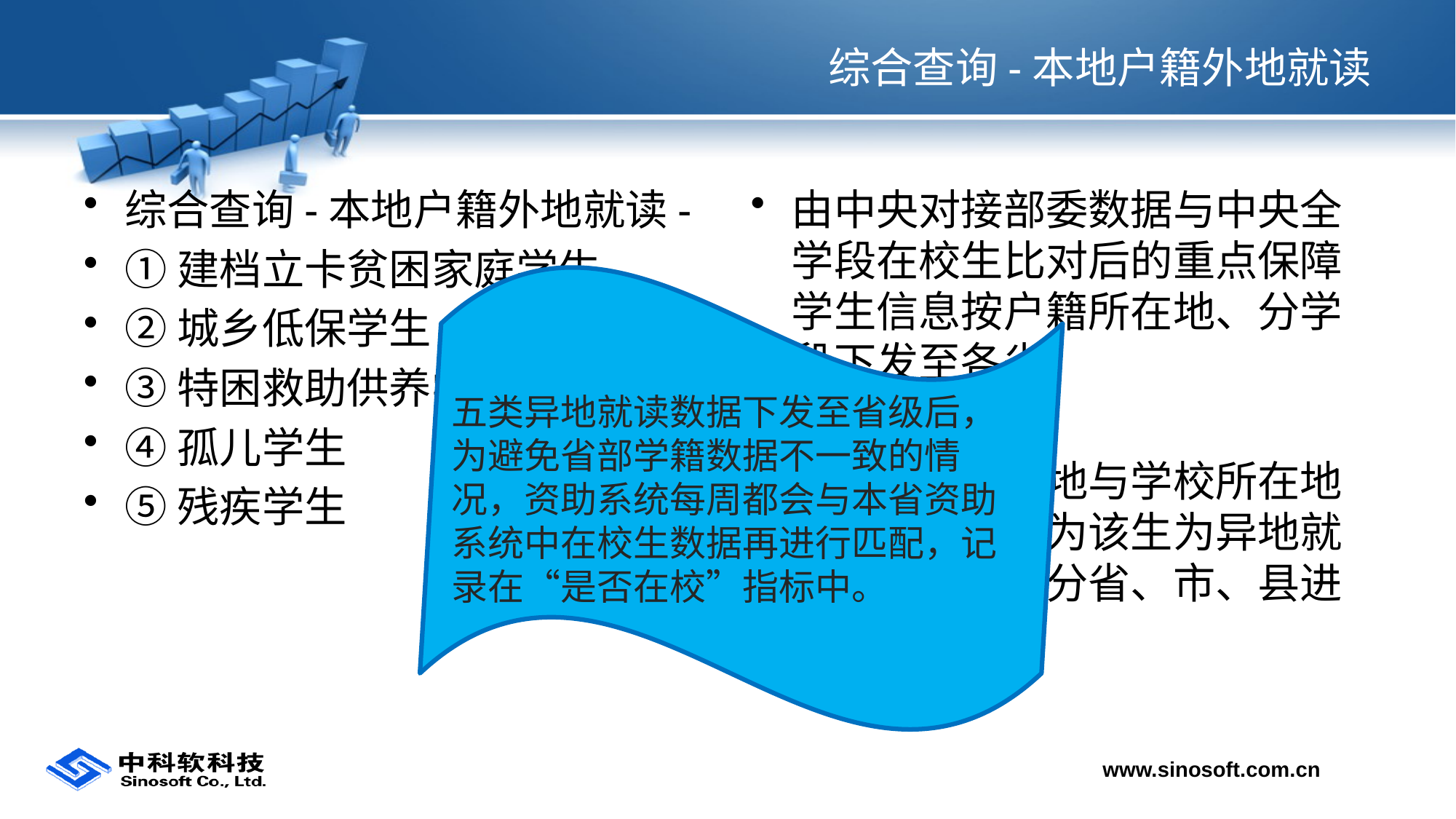

# 综合查询-本地户籍外地就读
综合查询-本地户籍外地就读-
①建档立卡贫困家庭学生
②城乡低保学生
③特困救助供养学生
④孤儿学生
⑤残疾学生

由中央对接部委数据与中央全学段在校生比对后的重点保障学生信息按户籍所在地、分学段下发至各省。
展示逻辑：
学生户籍所在地与学校所在地不一致，即认为该生为异地就读。异地就读分省、市、县进行展示。
五类异地就读数据下发至省级后，为避免省部学籍数据不一致的情况，资助系统每周都会与本省资助系统中在校生数据再进行匹配，记录在“是否在校”指标中。